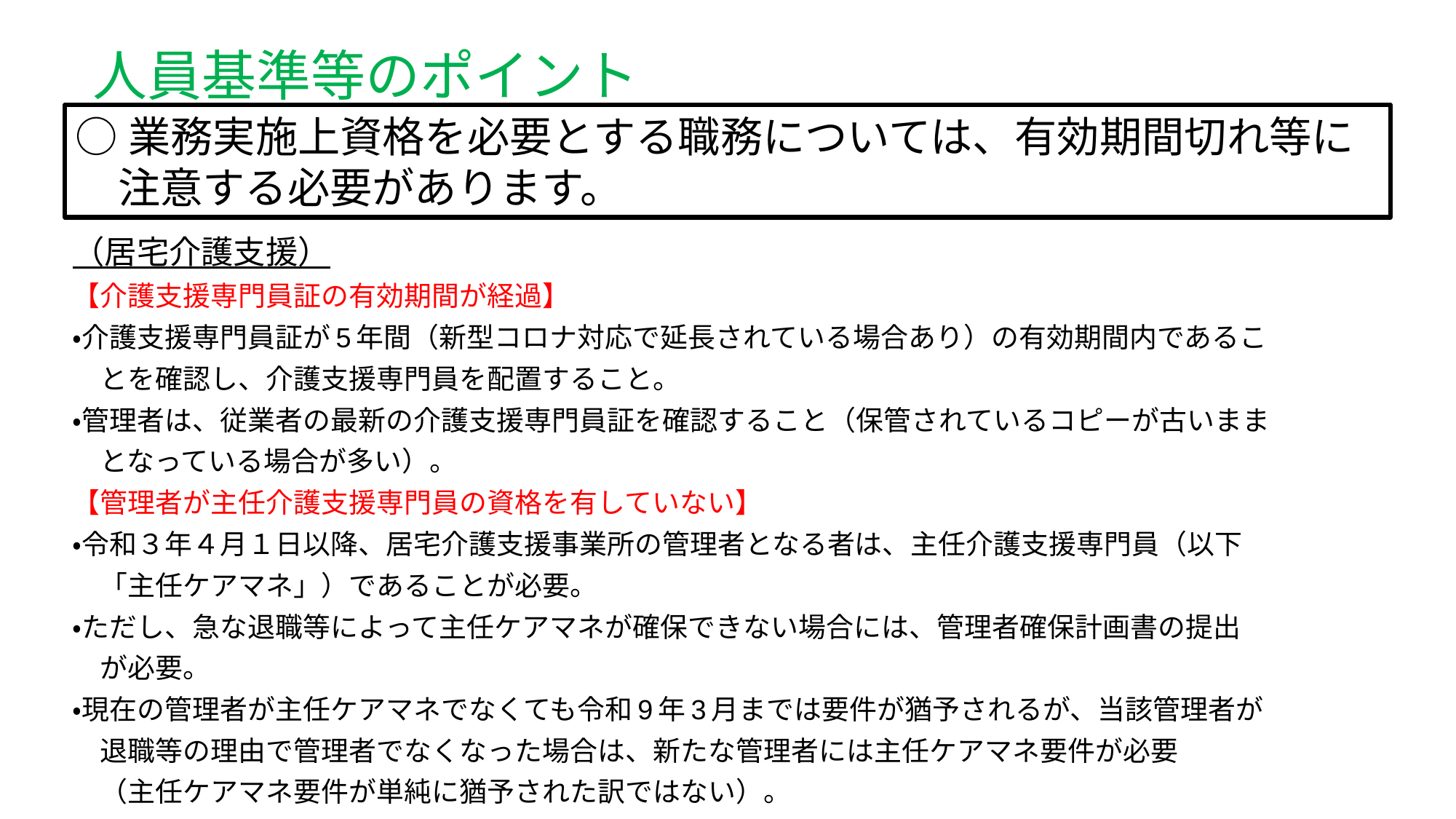

# 人員基準等のポイント
○業務実施上資格を必要とする職務については、有効期間切れ等に
　注意する必要があります。
（居宅介護支援）
【介護支援専門員証の有効期間が経過】
・介護支援専門員証が5年間（新型コロナ対応で延長されている場合あり）の有効期間内であるこ
　とを確認し、介護支援専門員を配置すること。
・管理者は、従業者の最新の介護支援専門員証を確認すること（保管されているコピーが古いまま
　となっている場合が多い）。
【管理者が主任介護支援専門員の資格を有していない】
・令和３年４月１日以降、居宅介護支援事業所の管理者となる者は、主任介護支援専門員（以下
　「主任ケアマネ」）であることが必要。
・ただし、急な退職等によって主任ケアマネが確保できない場合には、管理者確保計画書の提出
　が必要。
・現在の管理者が主任ケアマネでなくても令和9年3月までは要件が猶予されるが、当該管理者が
　退職等の理由で管理者でなくなった場合は、新たな管理者には主任ケアマネ要件が必要
　（主任ケアマネ要件が単純に猶予された訳ではない）。